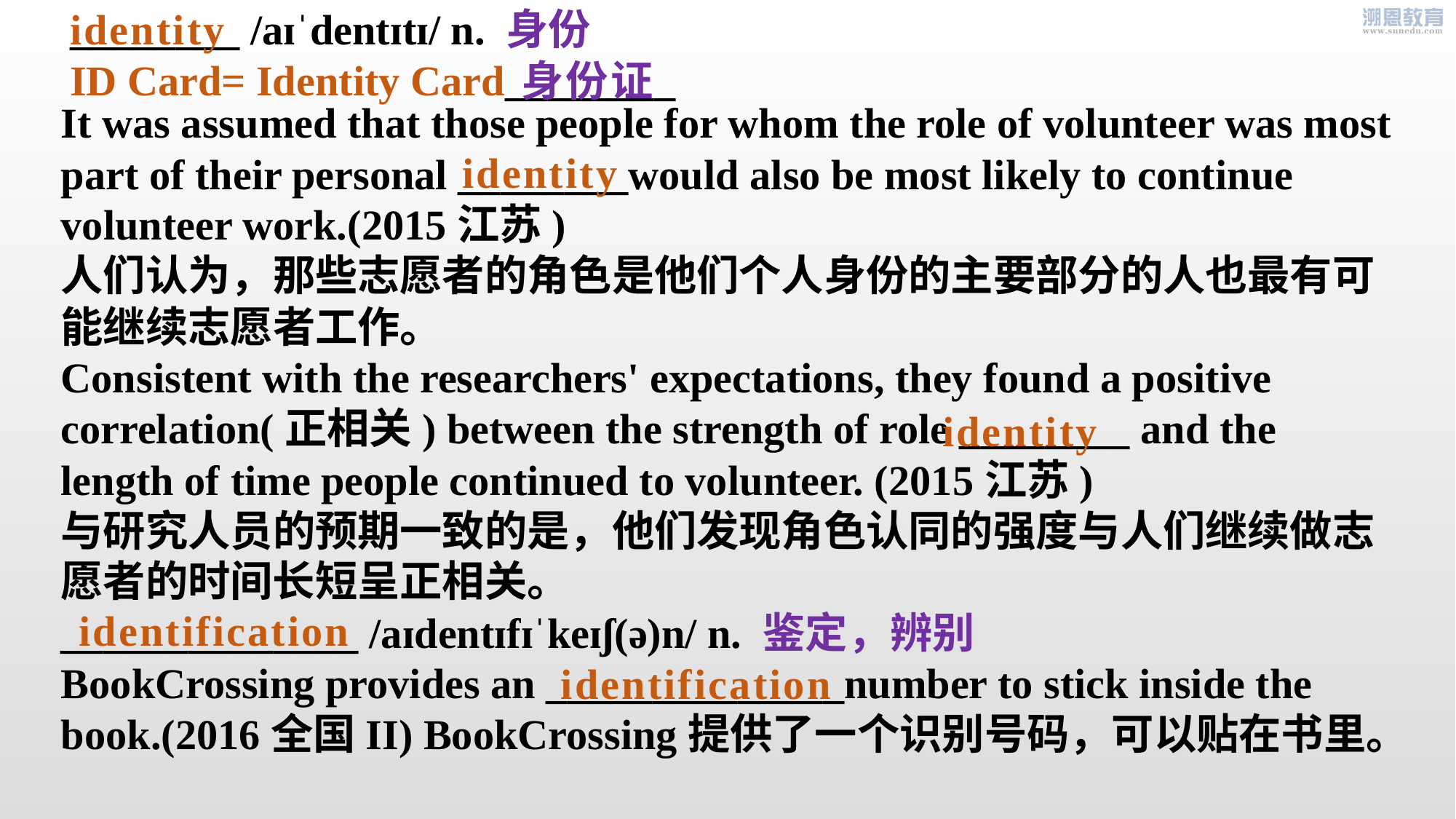

________ /aɪˈdentɪtɪ/ n. 身份
ID Card= Identity Card________
identity
身份证
It was assumed that those people for whom the role of volunteer was most part of their personal ________would also be most likely to continue volunteer work.(2015江苏)
人们认为，那些志愿者的角色是他们个人身份的主要部分的人也最有可能继续志愿者工作。
Consistent with the researchers' expectations, they found a positive correlation(正相关) between the strength of role ________ and the length of time people continued to volunteer. (2015江苏)
与研究人员的预期一致的是，他们发现角色认同的强度与人们继续做志愿者的时间长短呈正相关。
______________ /aɪdentɪfɪˈkeɪʃ(ə)n/ n. 鉴定，辨别
BookCrossing provides an ______________number to stick inside the book.(2016全国II) BookCrossing提供了一个识别号码，可以贴在书里。
identity
identity
identification
identification